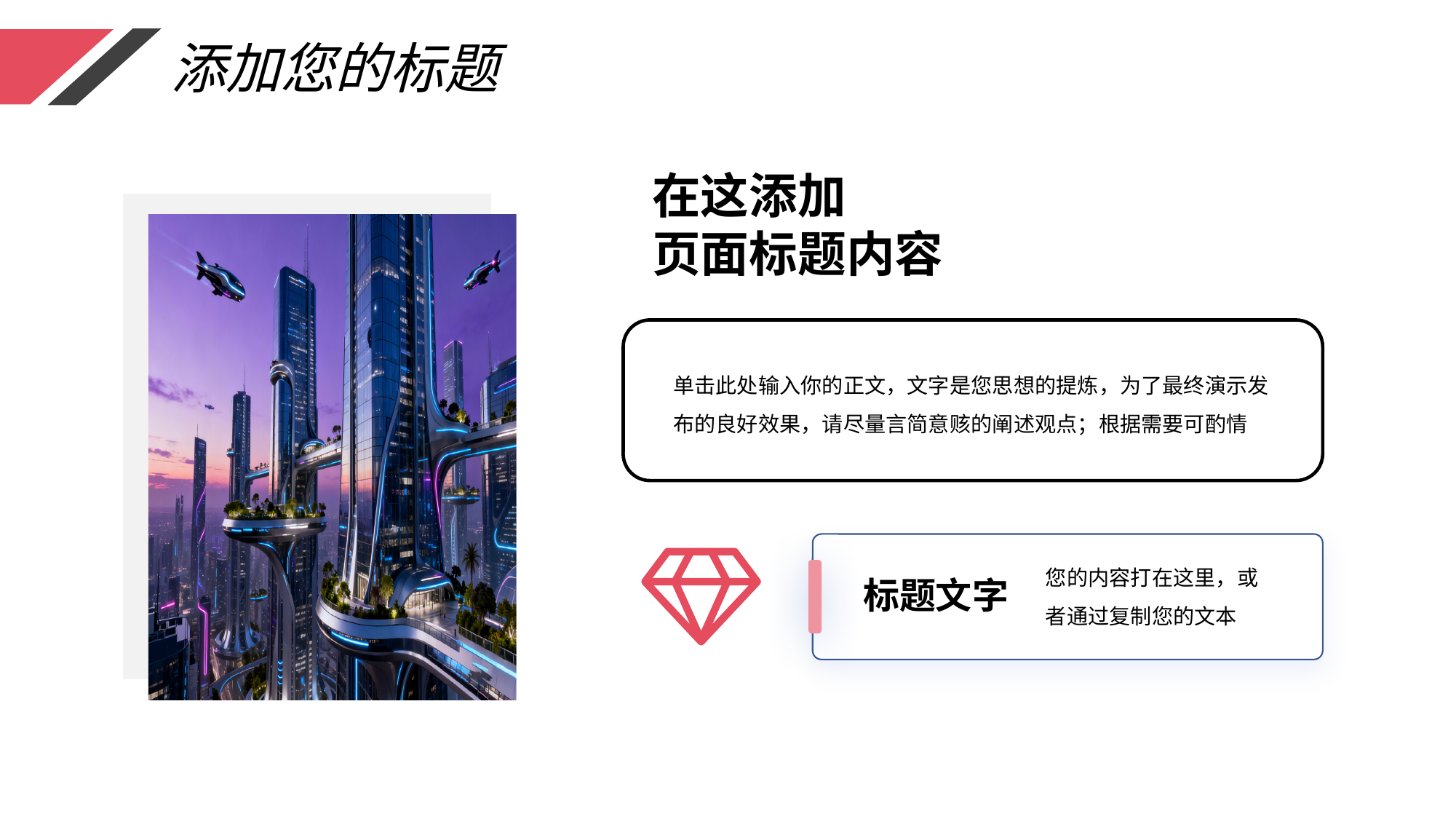

添加您的标题
在这添加
页面标题内容

单击此处输入你的正文，文字是您思想的提炼，为了最终演示发布的良好效果，请尽量言简意赅的阐述观点；根据需要可酌情

您的内容打在这里，或者通过复制您的文本

标题文字